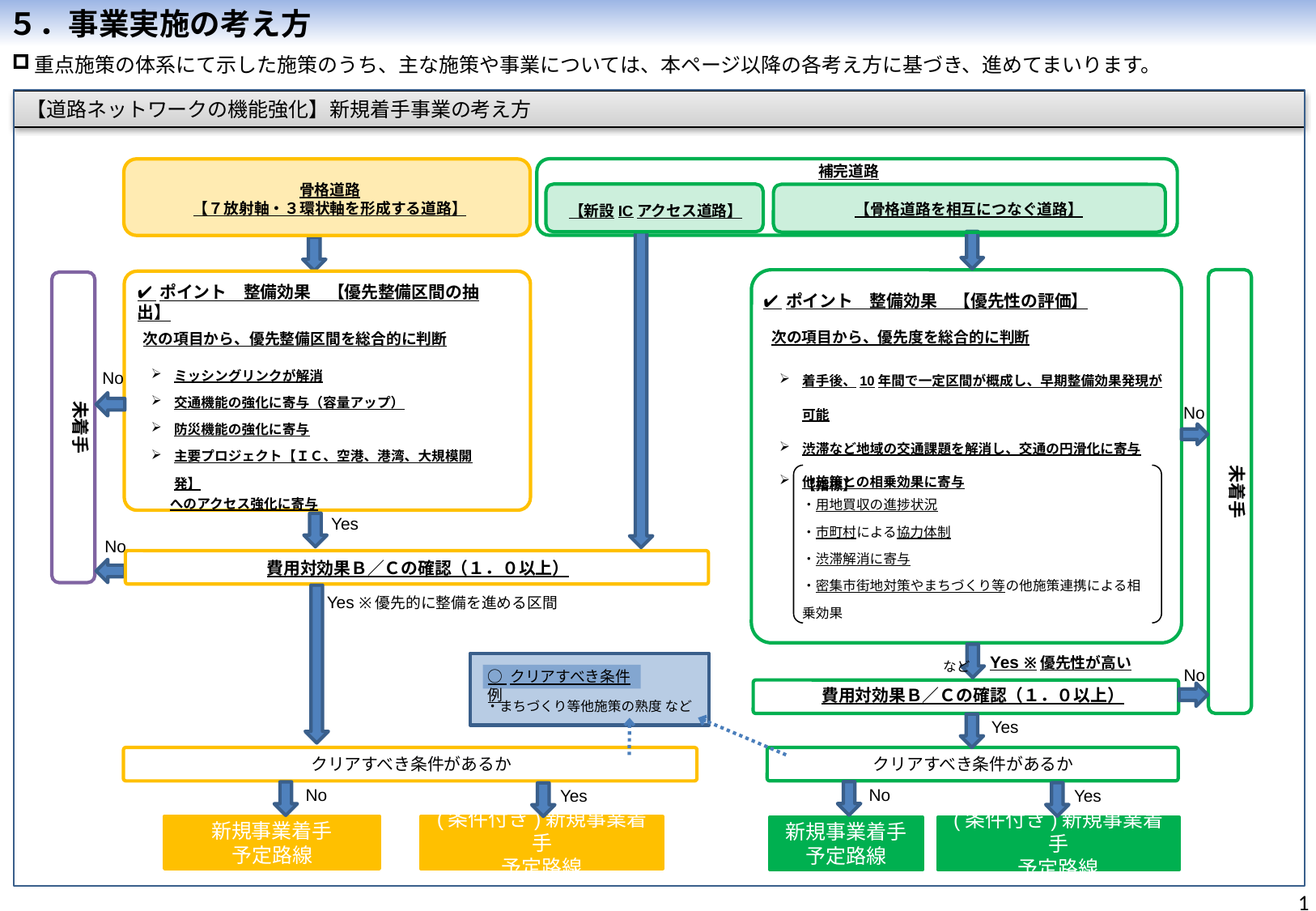

５．事業実施の考え方
重点施策の体系にて示した施策のうち、主な施策や事業については、本ページ以降の各考え方に基づき、進めてまいります。

【道路ネットワークの機能強化】新規着手事業の考え方
補完道路

骨格道路
【７放射軸・３環状軸を形成する道路】

【骨格道路を相互につなぐ道路】
【新設ICアクセス道路】

未着手

未着手
✔ ポイント　整備効果　【優先整備区間の抽出】
✔ ポイント　整備効果　【優先性の評価】
次の項目から、優先度を総合的に判断
次の項目から、優先整備区間を総合的に判断
着手後、10年間で一定区間が概成し、早期整備効果発現が可能
渋滞など地域の交通課題を解消し、交通の円滑化に寄与
他施策との相乗効果に寄与
ミッシングリンクが解消
交通機能の強化に寄与（容量アップ）
防災機能の強化に寄与
主要プロジェクト【ＩＣ、空港、港湾、大規模開発】
     へのアクセス強化に寄与
No

No

【指標】
・用地買収の進捗状況
・市町村による協力体制
・渋滞解消に寄与
・密集市街地対策やまちづくり等の他施策連携による相乗効果
　　　　　　　　　　　　　　　　　　　　　　　　　　　　　　　　　　　　　　　　　など

Yes

No

費用対効果Ｂ／Ｃの確認（１．０以上）

Yes ※優先的に整備を進める区間

Yes ※優先性が高い

No
○ クリアすべき条件 例

費用対効果Ｂ／Ｃの確認（１．０以上）

・まちづくり等他施策の熟度 など
Yes

クリアすべき条件があるか
クリアすべき条件があるか
No
No
Yes
Yes

新規事業着手
予定路線
(条件付き)新規事業着手
予定路線
新規事業着手
予定路線
(条件付き)新規事業着手
予定路線
1